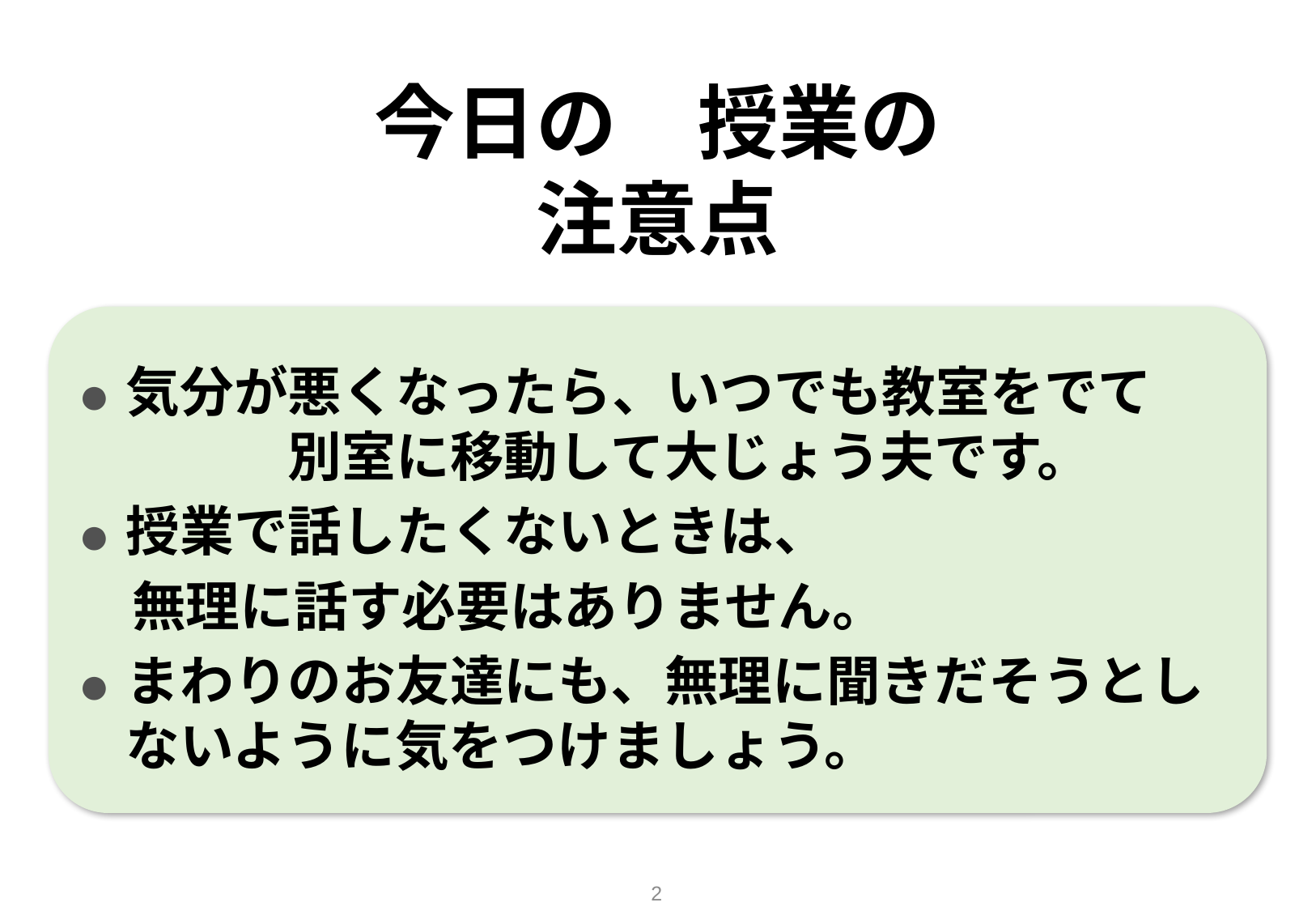

今日の　授業の
注意点
気分が悪くなったら、いつでも教室をでて　　　　別室に移動して大じょう夫です。
授業で話したくないときは、
　無理に話す必要はありません。
まわりのお友達にも、無理に聞きだそうとしないように気をつけましょう。
2